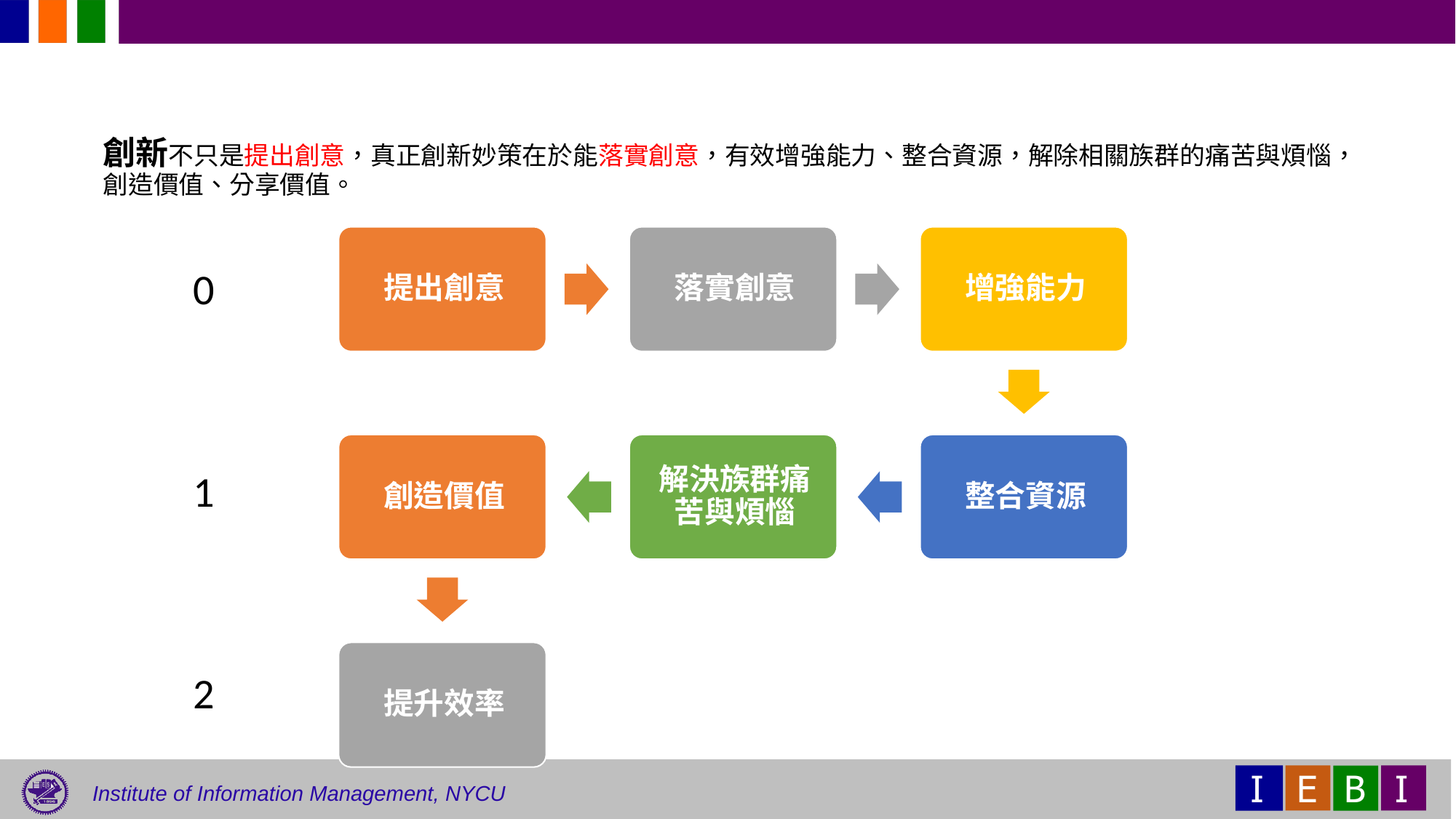

# 創新不只是提出創意，真正創新妙策在於能落實創意，有效增強能力、整合資源，解除相關族群的痛苦與煩惱，創造價值、分享價值。
提出創意

落實創意

增強能力

整合資源

解決族群痛苦與煩惱

創造價值

提升效率
0
1
2